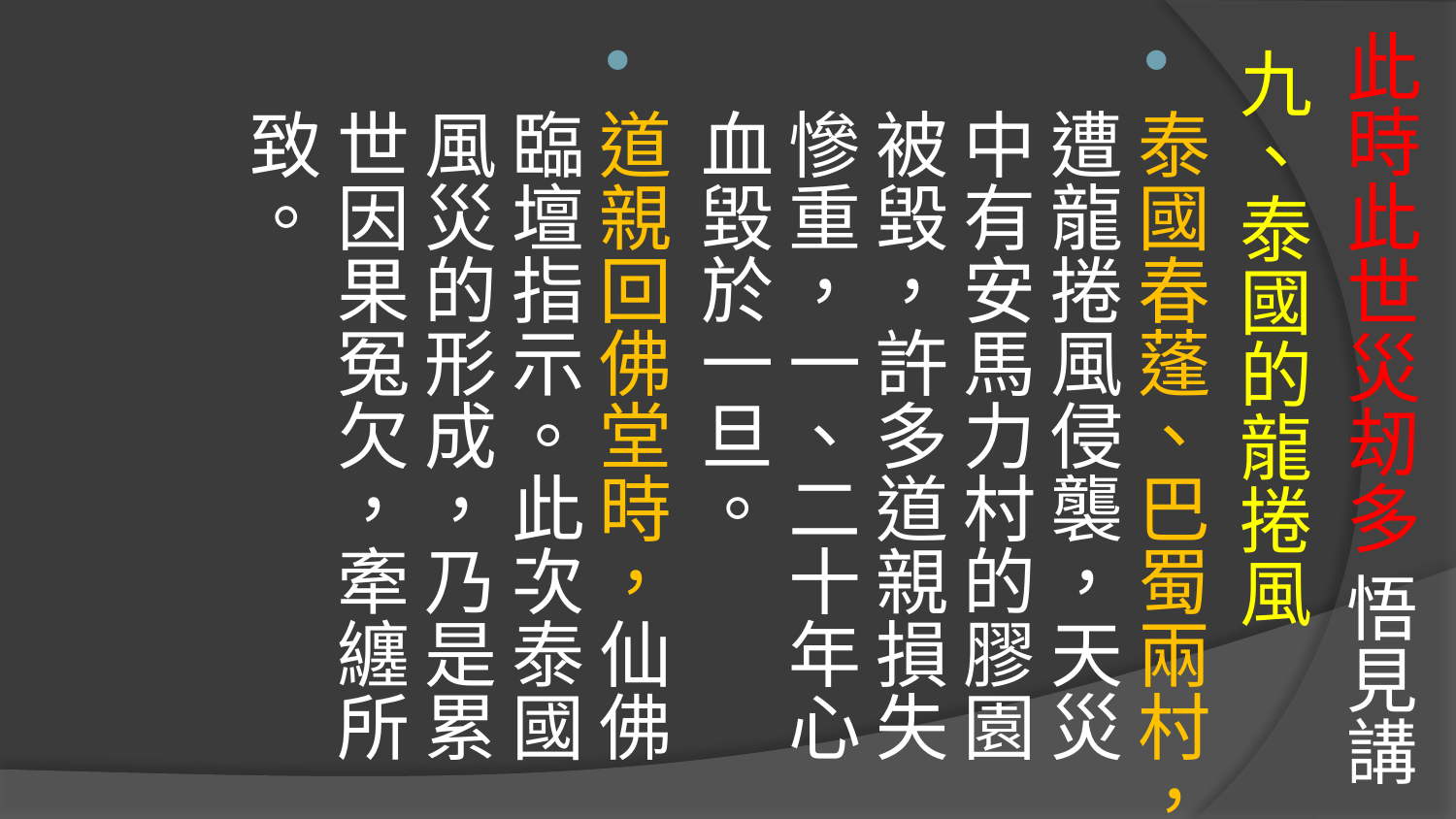

# 此時此世災刼多 悟見講
九、泰國的龍捲風
泰國春蓬、巴蜀兩村，遭龍捲風侵襲，天災中有安馬力村的膠園被毀，許多道親損失慘重，一、二十年心血毀於一旦。
道親回佛堂時，仙佛臨壇指示。此次泰國風災的形成，乃是累世因果冤欠，牽纏所致。